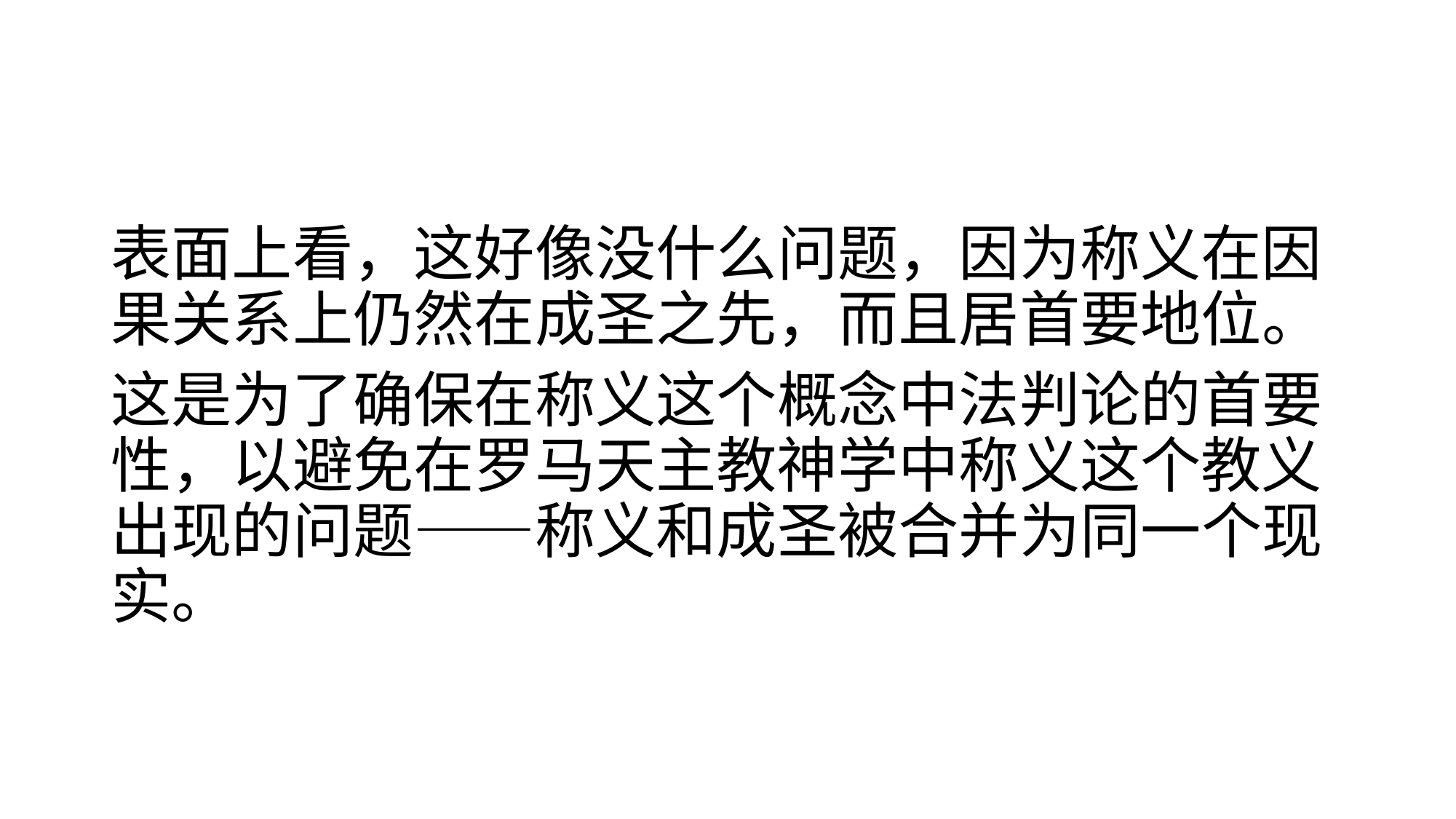

#
表面上看，这好像没什么问题，因为称义在因果关系上仍然在成圣之先，而且居首要地位。
这是为了确保在称义这个概念中法判论的首要性，以避免在罗马天主教神学中称义这个教义出现的问题——称义和成圣被合并为同一个现实。